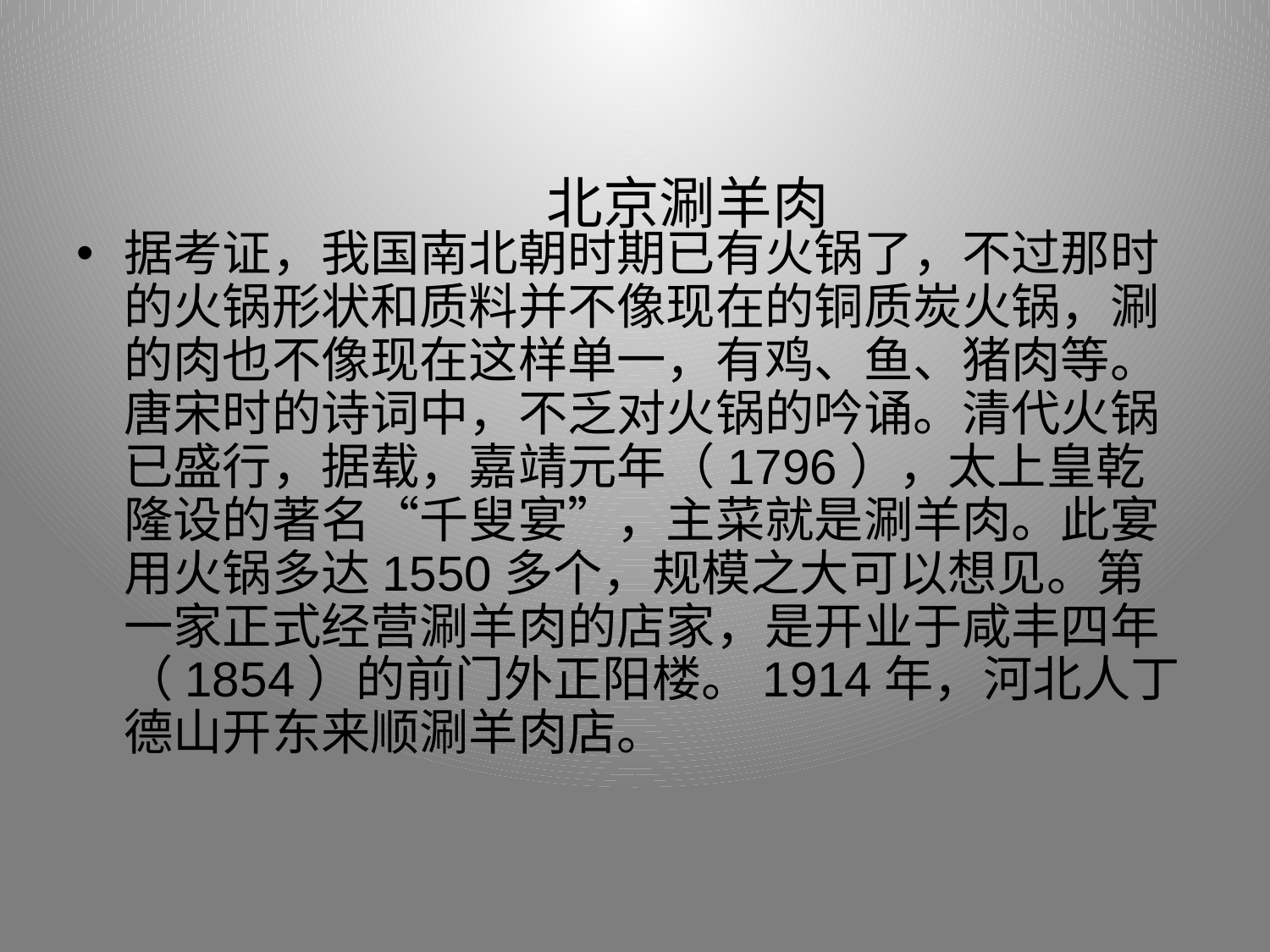

# 北京涮羊肉
据考证，我国南北朝时期已有火锅了，不过那时的火锅形状和质料并不像现在的铜质炭火锅，涮的肉也不像现在这样单一，有鸡、鱼、猪肉等。唐宋时的诗词中，不乏对火锅的吟诵。清代火锅已盛行，据载，嘉靖元年（1796），太上皇乾隆设的著名“千叟宴”，主菜就是涮羊肉。此宴用火锅多达1550多个，规模之大可以想见。第一家正式经营涮羊肉的店家，是开业于咸丰四年（1854）的前门外正阳楼。1914年，河北人丁德山开东来顺涮羊肉店。